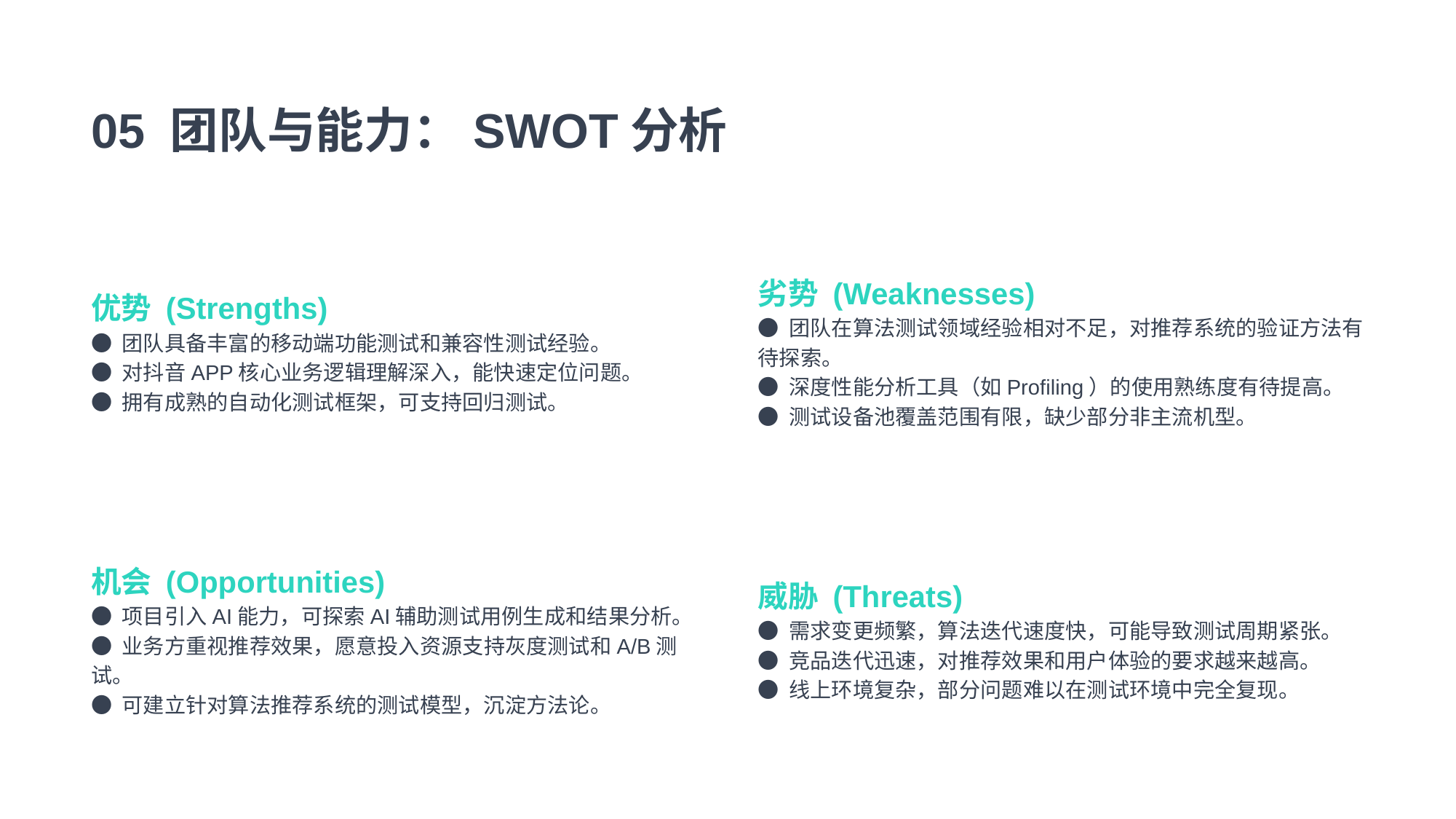

05 团队与能力：SWOT分析
优势 (Strengths)
● 团队具备丰富的移动端功能测试和兼容性测试经验。
● 对抖音APP核心业务逻辑理解深入，能快速定位问题。
● 拥有成熟的自动化测试框架，可支持回归测试。
劣势 (Weaknesses)
● 团队在算法测试领域经验相对不足，对推荐系统的验证方法有待探索。
● 深度性能分析工具（如Profiling）的使用熟练度有待提高。
● 测试设备池覆盖范围有限，缺少部分非主流机型。
机会 (Opportunities)
● 项目引入AI能力，可探索AI辅助测试用例生成和结果分析。
● 业务方重视推荐效果，愿意投入资源支持灰度测试和A/B测试。
● 可建立针对算法推荐系统的测试模型，沉淀方法论。
威胁 (Threats)
● 需求变更频繁，算法迭代速度快，可能导致测试周期紧张。
● 竞品迭代迅速，对推荐效果和用户体验的要求越来越高。
● 线上环境复杂，部分问题难以在测试环境中完全复现。